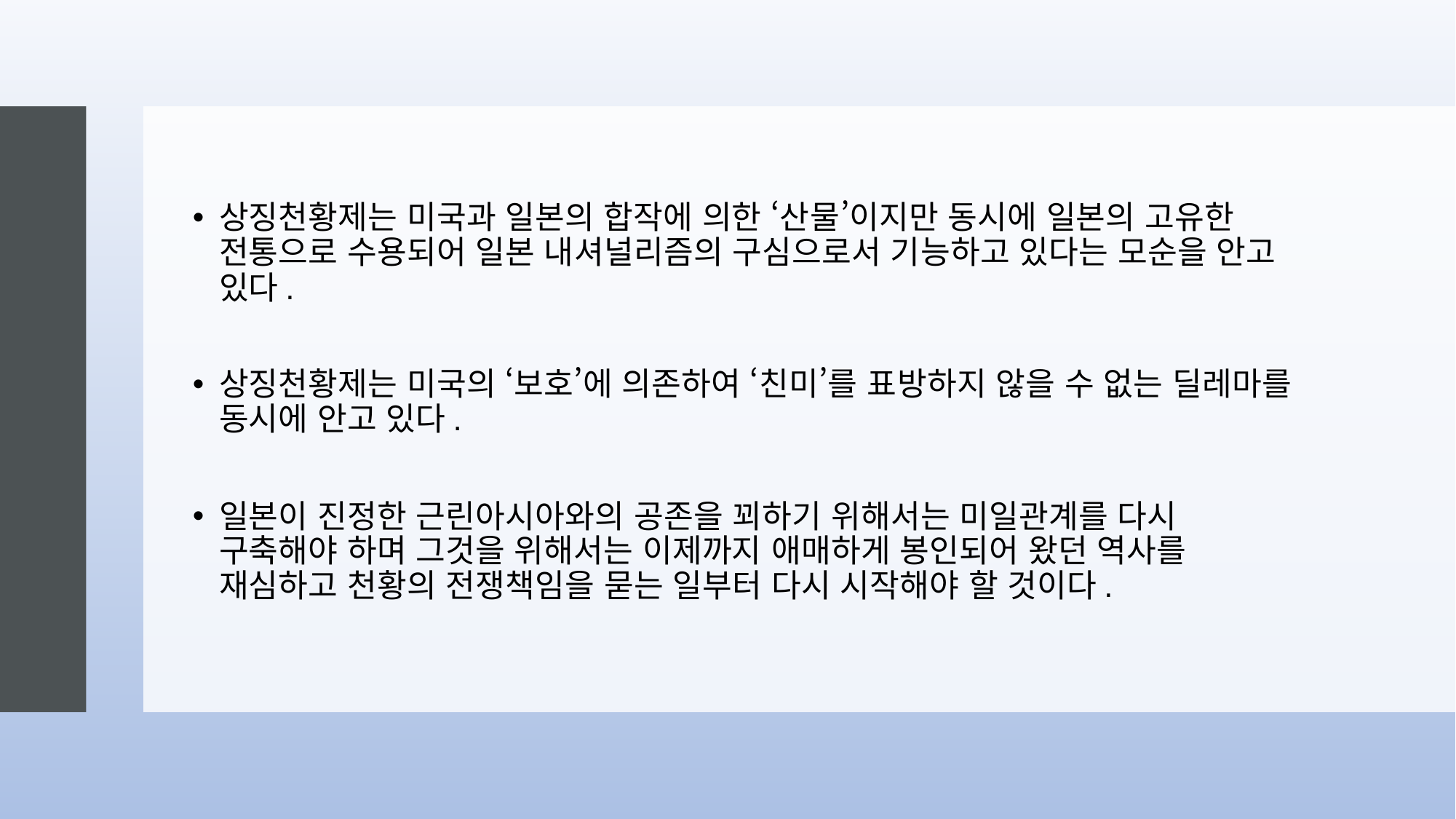

상징천황제는 미국과 일본의 합작에 의한 ‘산물’이지만 동시에 일본의 고유한 전통으로 수용되어 일본 내셔널리즘의 구심으로서 기능하고 있다는 모순을 안고 있다.

상징천황제는 미국의 ‘보호’에 의존하여 ‘친미’를 표방하지 않을 수 없는 딜레마를 동시에 안고 있다.

일본이 진정한 근린아시아와의 공존을 꾀하기 위해서는 미일관계를 다시 구축해야 하며 그것을 위해서는 이제까지 애매하게 봉인되어 왔던 역사를 재심하고 천황의 전쟁책임을 묻는 일부터 다시 시작해야 할 것이다.